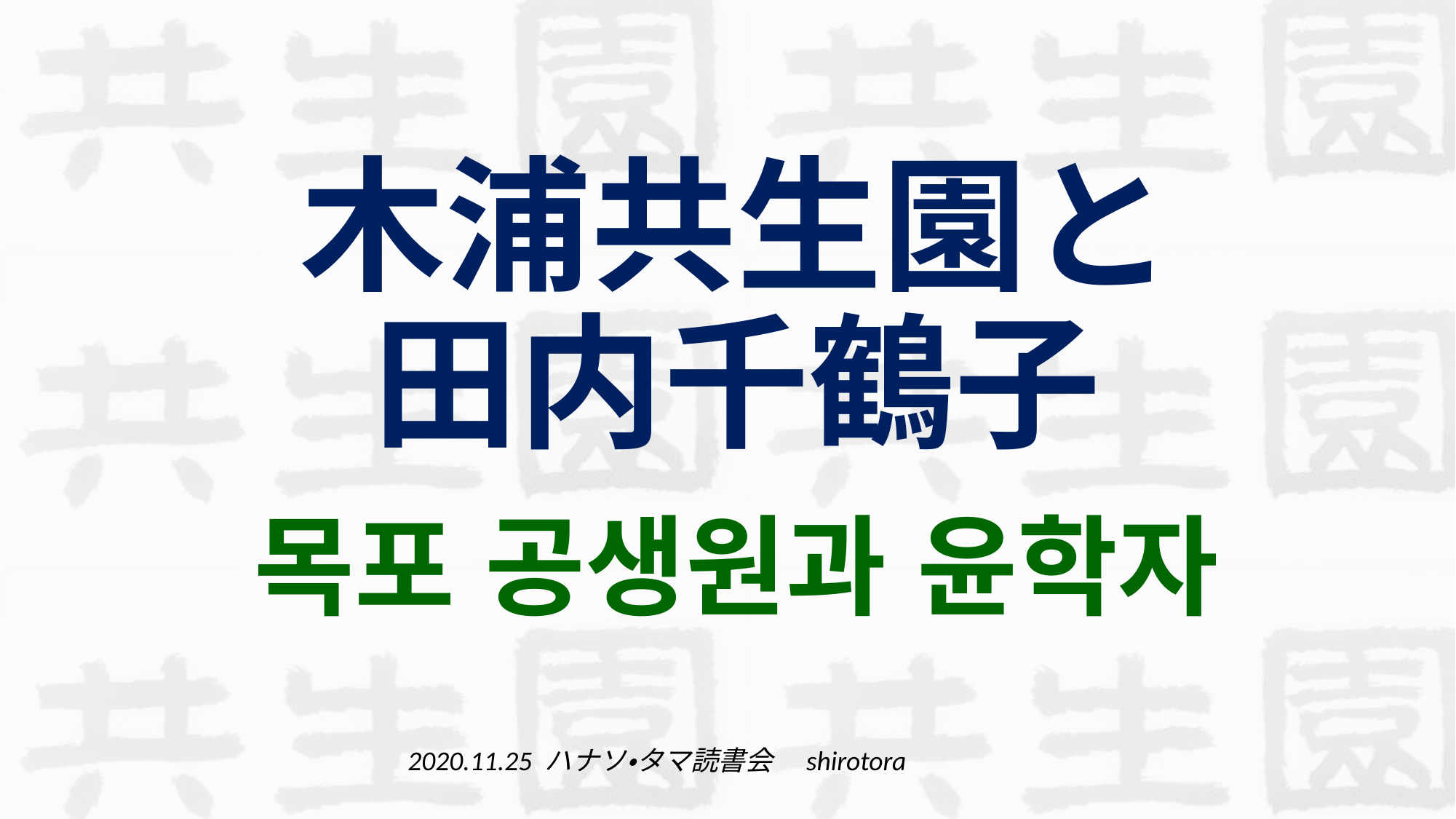

# 木浦共生園と 田内千鶴子
목포 공생원과 윤학자
2020.11.25 ハナソ・タマ読書会　shirotora